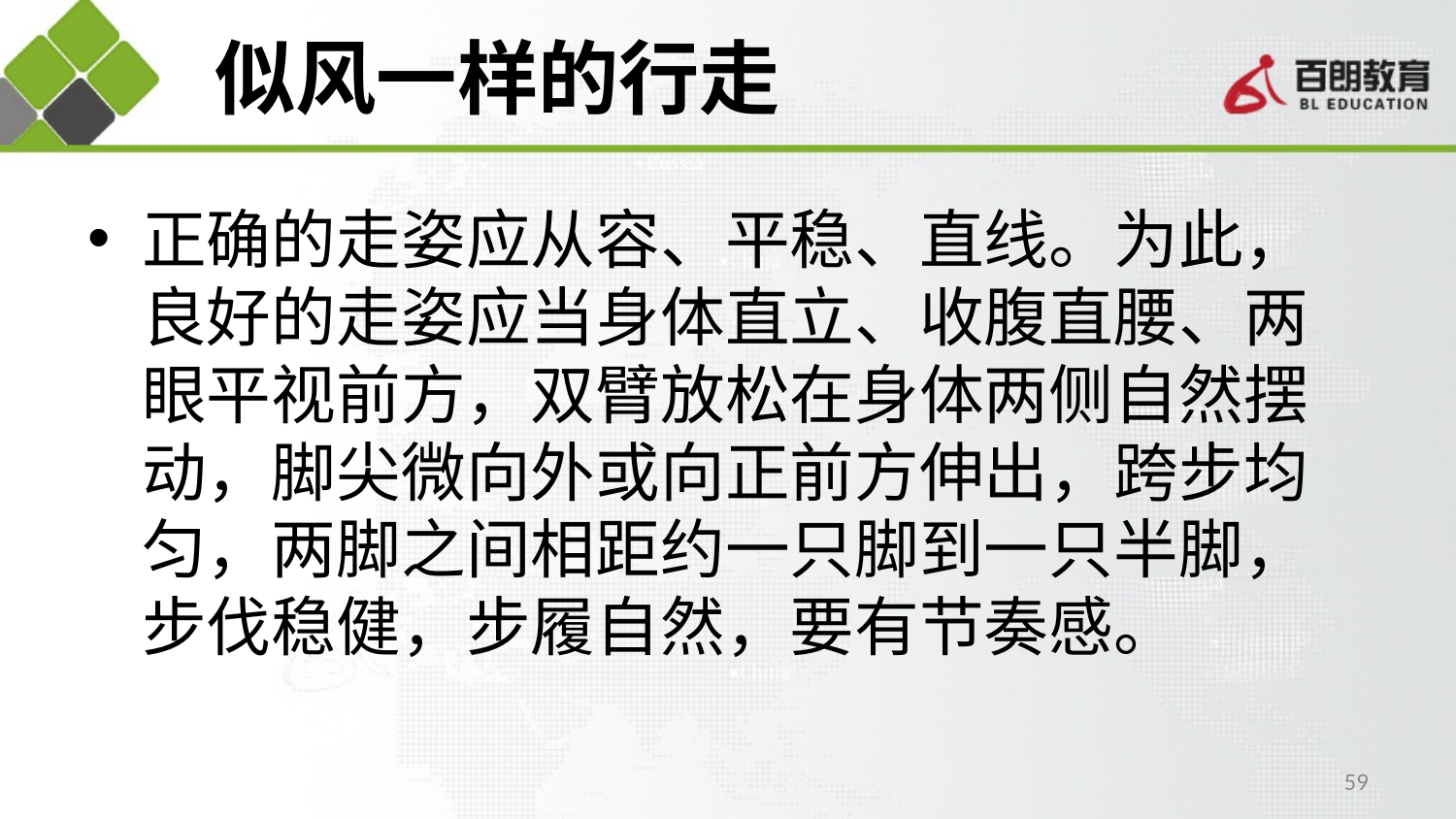

# 似风一样的行走
正确的走姿应从容、平稳、直线。为此，良好的走姿应当身体直立、收腹直腰、两眼平视前方，双臂放松在身体两侧自然摆动，脚尖微向外或向正前方伸出，跨步均匀，两脚之间相距约一只脚到一只半脚，步伐稳健，步履自然，要有节奏感。
59